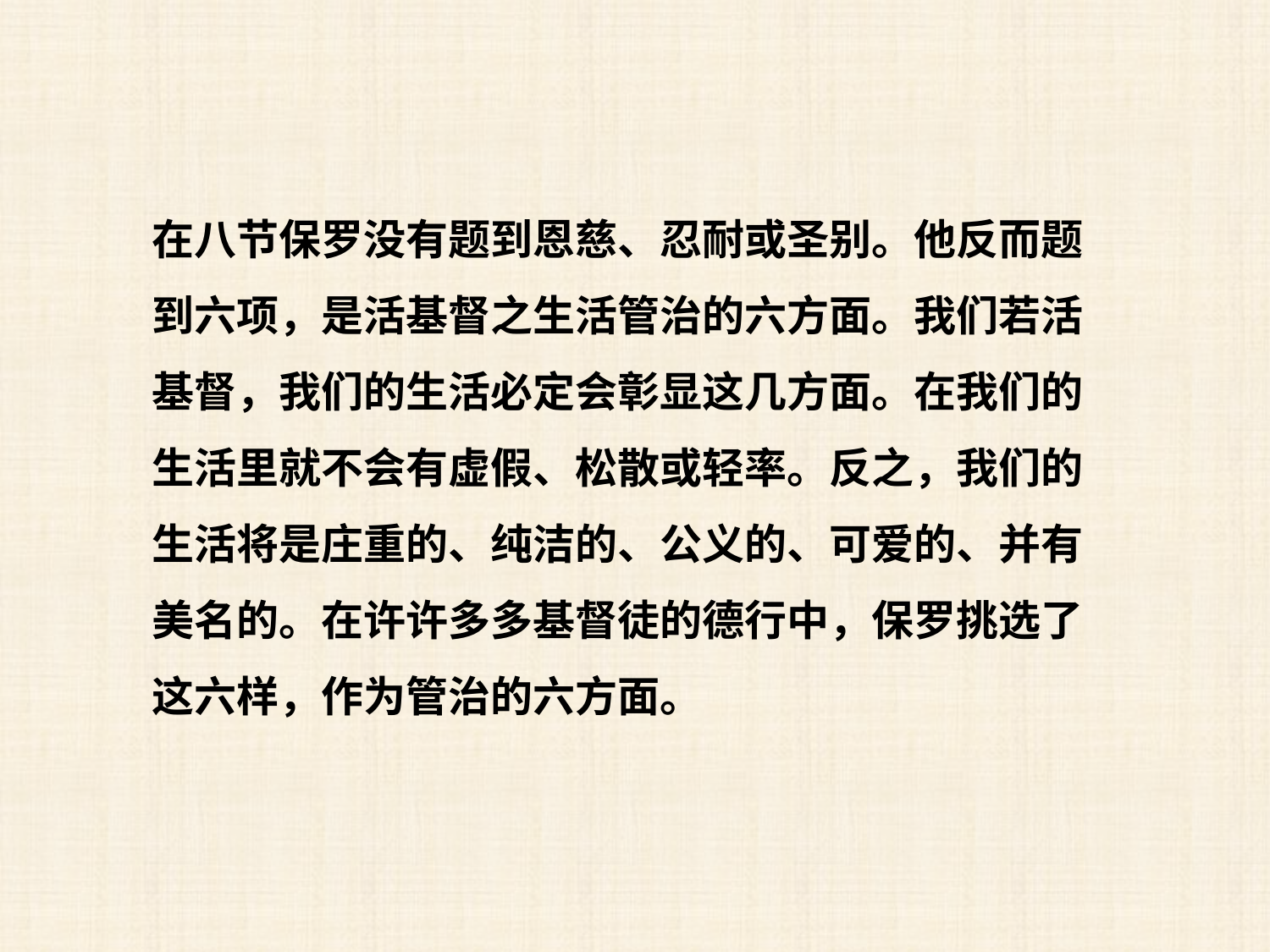

在八节保罗没有题到恩慈、忍耐或圣别。他反而题到六项，是活基督之生活管治的六方面。我们若活基督，我们的生活必定会彰显这几方面。在我们的生活里就不会有虚假、松散或轻率。反之，我们的生活将是庄重的、纯洁的、公义的、可爱的、并有美名的。在许许多多基督徒的德行中，保罗挑选了这六样，作为管治的六方面。